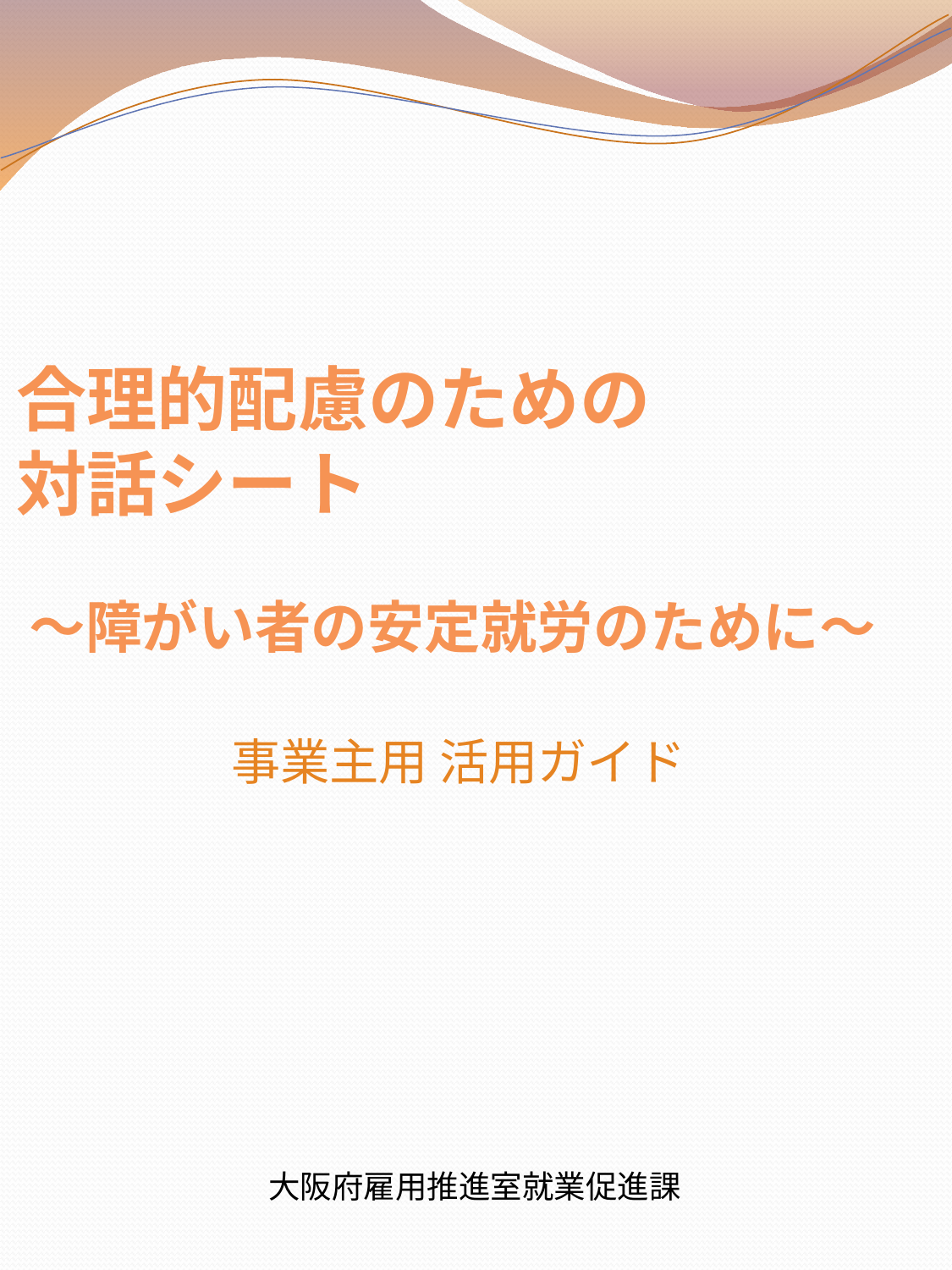

# 合理的配慮のための 対話シート ～障がい者の安定就労のために～
事業主用 活用ガイド

大阪府雇用推進室就業促進課